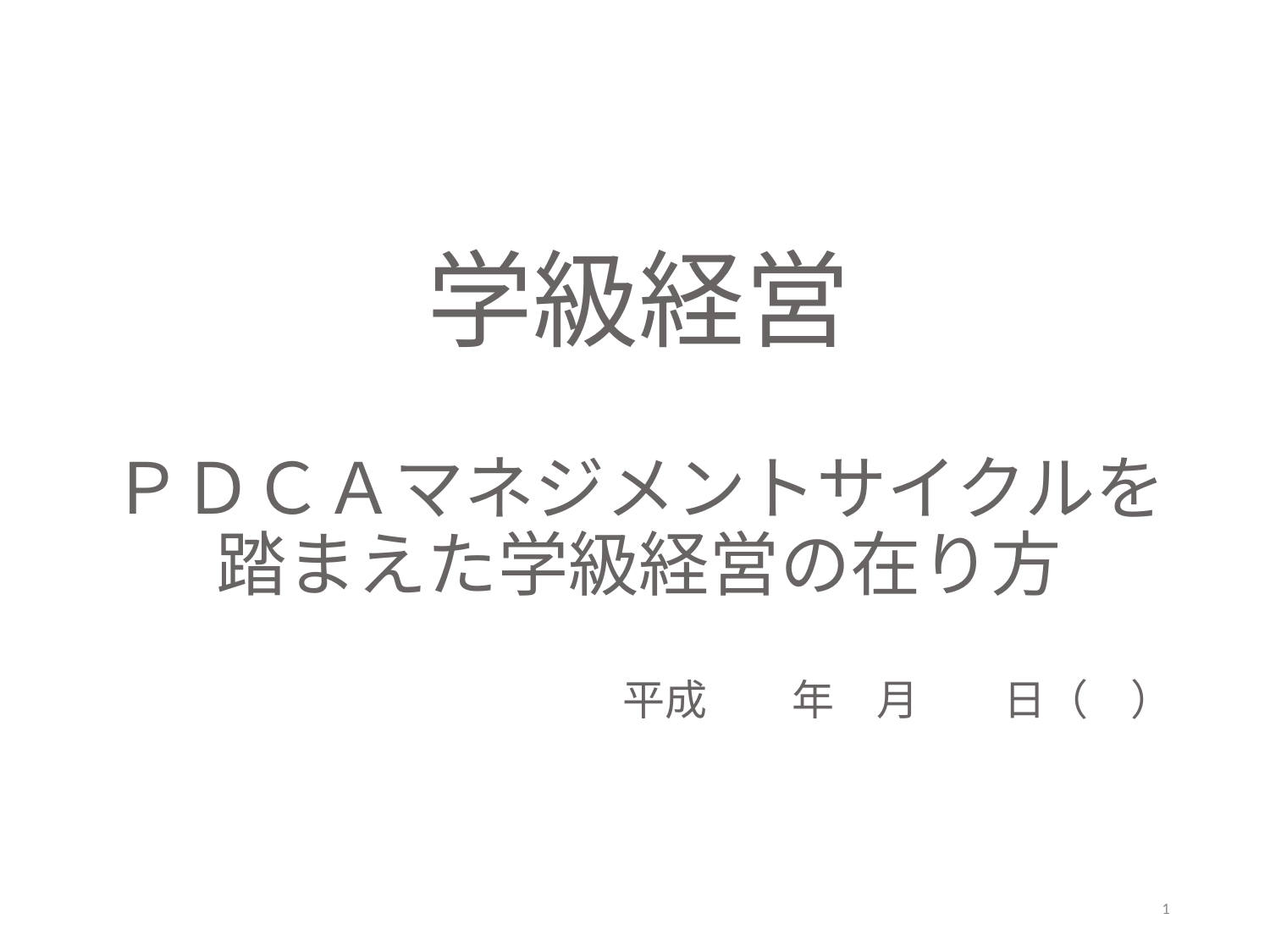

学級経営

ＰＤＣＡマネジメントサイクルを踏まえた学級経営の在り方
平成　　年　月　　日（　）

1